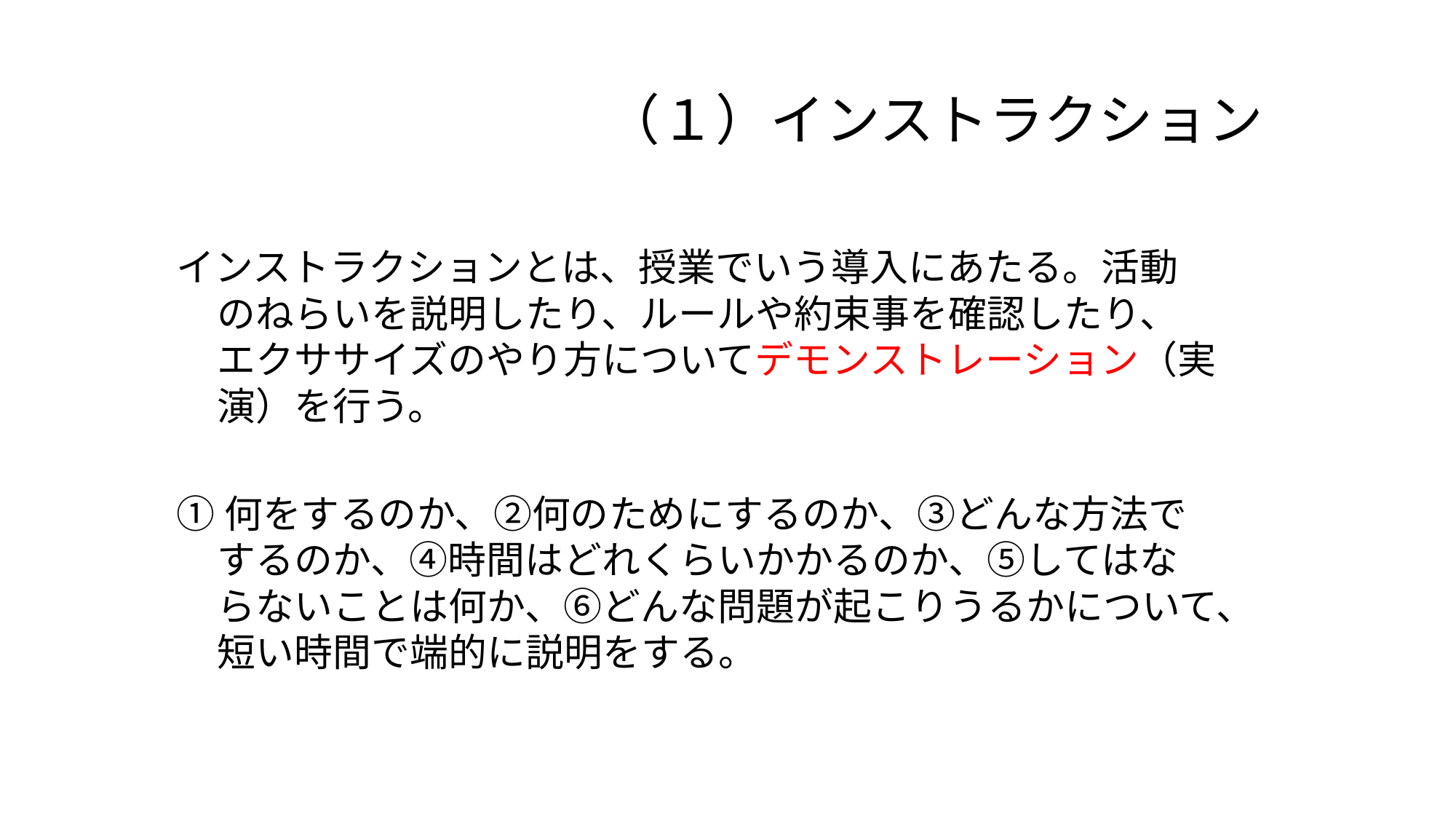

# （１）インストラクション
インストラクションとは、授業でいう導入にあたる。活動のねらいを説明したり、ルールや約束事を確認したり、エクササイズのやり方についてデモンストレーション（実演）を行う。

①何をするのか、②何のためにするのか、③どんな方法でするのか、④時間はどれくらいかかるのか、⑤してはならないことは何か、⑥どんな問題が起こりうるかについて、短い時間で端的に説明をする。